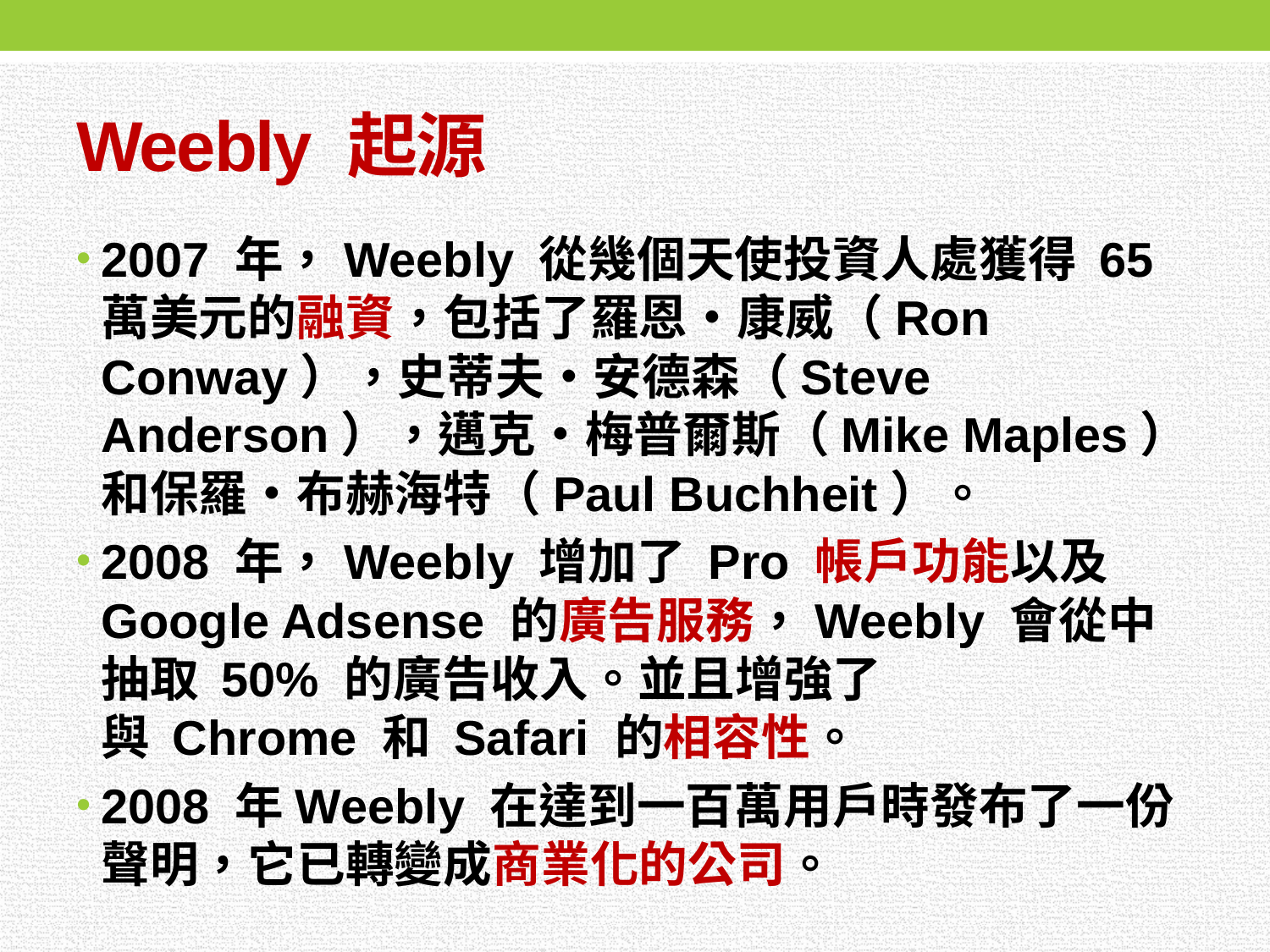

# Weebly 起源
2007 年，Weebly 從幾個天使投資人處獲得 65 萬美元的融資，包括了羅恩‧康威（Ron Conway），史蒂夫‧安德森（Steve Anderson），邁克‧梅普爾斯（Mike Maples）和保羅‧布赫海特（Paul Buchheit）。
2008 年，Weebly 增加了 Pro 帳戶功能以及 Google Adsense 的廣告服務，Weebly 會從中抽取 50% 的廣告收入。並且增強了與 Chrome 和 Safari 的相容性。
2008 年Weebly 在達到一百萬用戶時發布了一份聲明，它已轉變成商業化的公司。